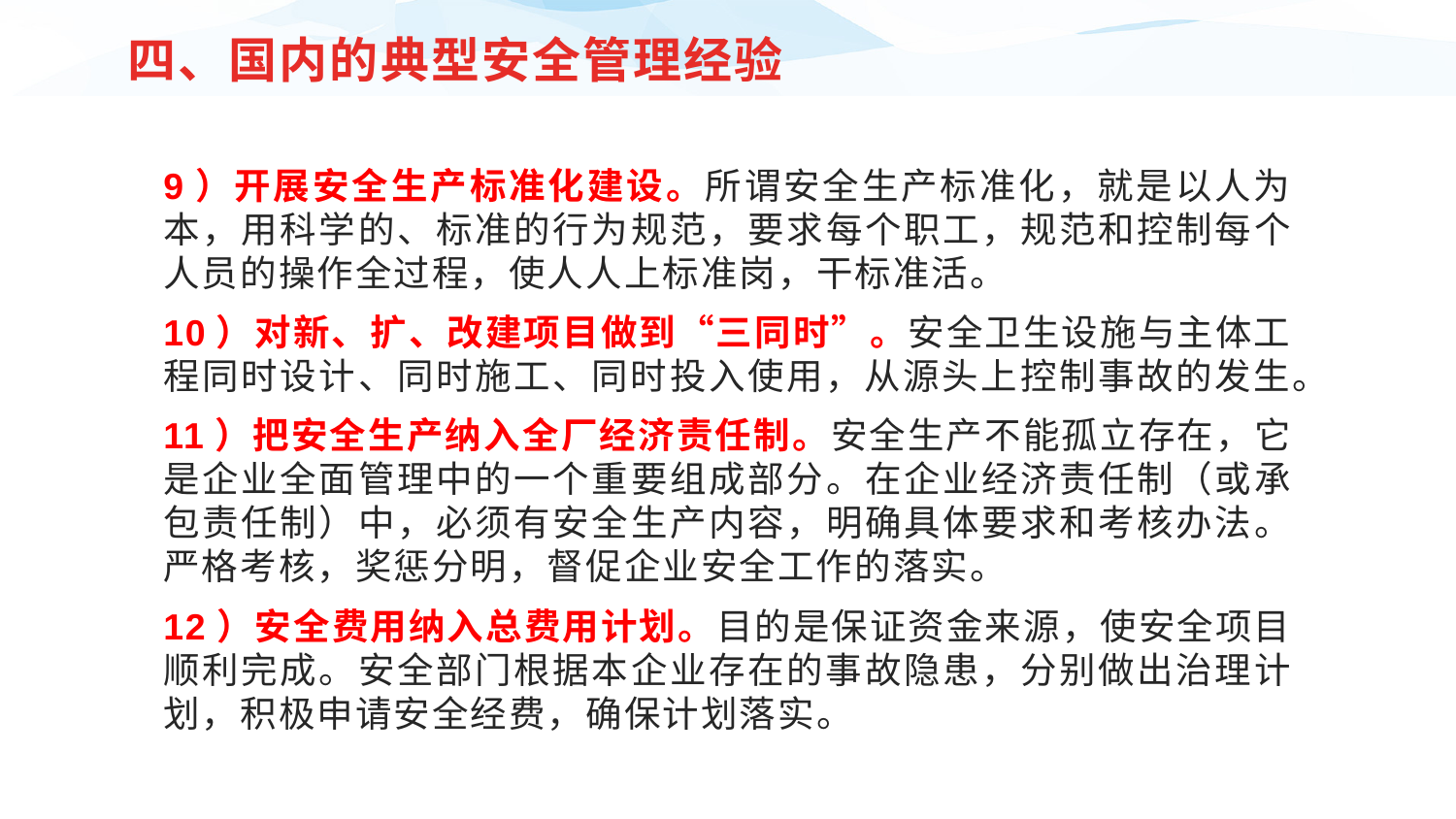

四、国内的典型安全管理经验
9）开展安全生产标准化建设。所谓安全生产标准化，就是以人为本，用科学的、标准的行为规范，要求每个职工，规范和控制每个人员的操作全过程，使人人上标准岗，干标准活。
10）对新、扩、改建项目做到“三同时”。安全卫生设施与主体工程同时设计、同时施工、同时投入使用，从源头上控制事故的发生。
11）把安全生产纳入全厂经济责任制。安全生产不能孤立存在，它是企业全面管理中的一个重要组成部分。在企业经济责任制（或承包责任制）中，必须有安全生产内容，明确具体要求和考核办法。严格考核，奖惩分明，督促企业安全工作的落实。
12）安全费用纳入总费用计划。目的是保证资金来源，使安全项目顺利完成。安全部门根据本企业存在的事故隐患，分别做出治理计划，积极申请安全经费，确保计划落实。